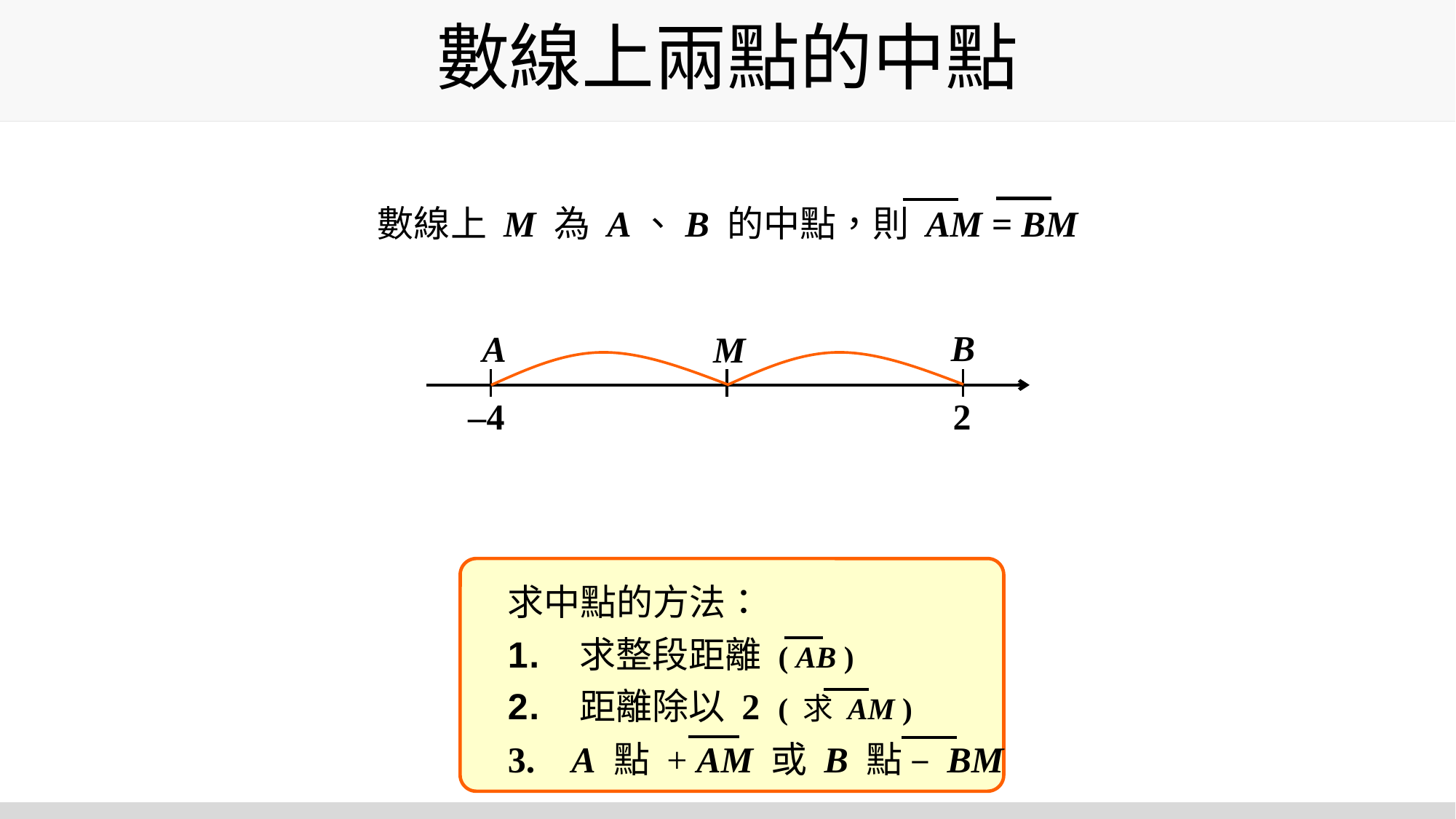

# 數線上兩點的中點
數線上 M 為 A、B 的中點，則 AM = BM
B
A
M

2
–4
求中點的方法：
 求整段距離 ( AB )
 距離除以 2  ( 求 AM )
 A 點 + AM 或 B 點 – BM